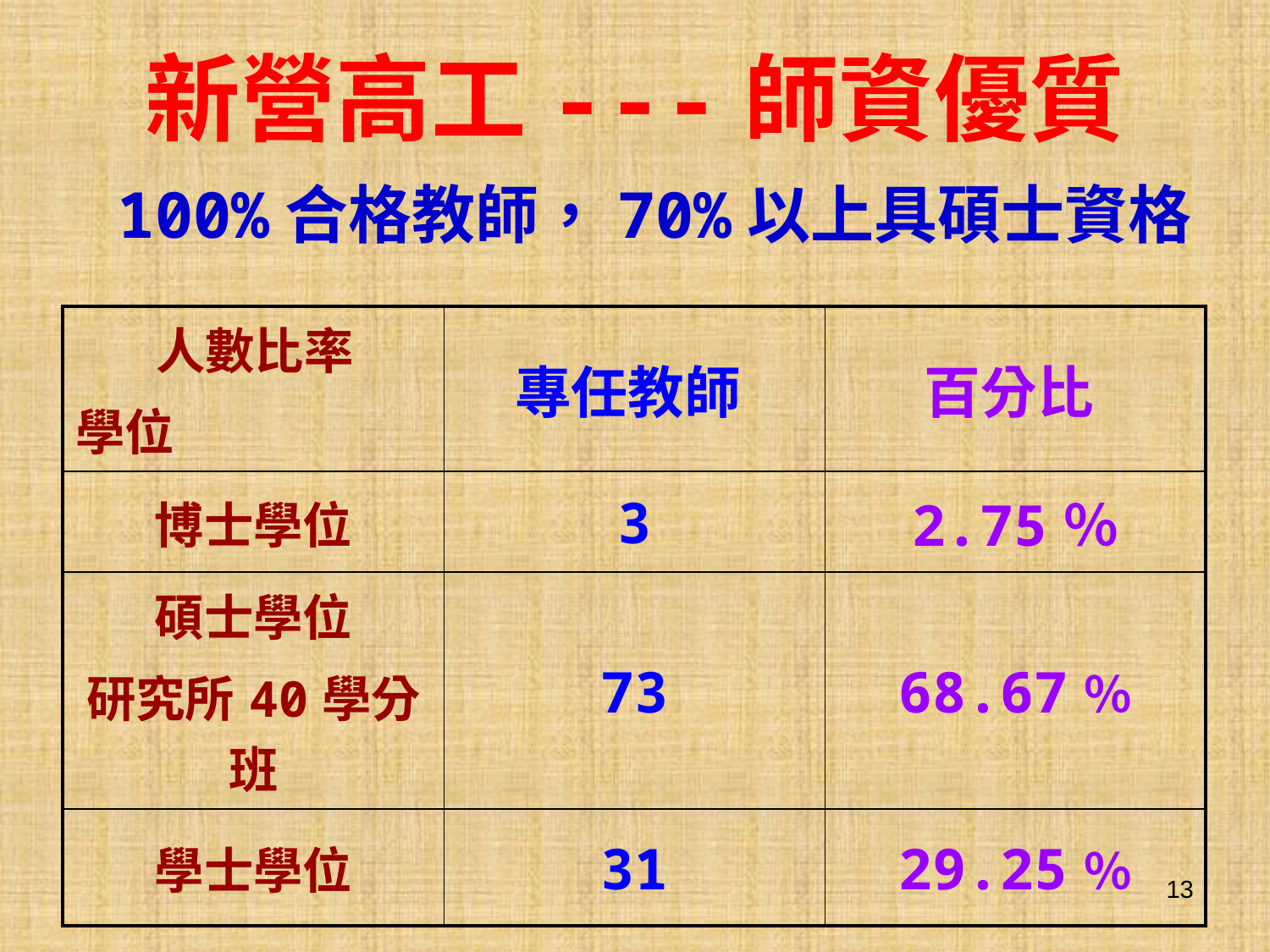

# 新營高工---師資優質 100%合格教師，70%以上具碩士資格
| 人數比率 學位 | 專任教師 | 百分比 |
| --- | --- | --- |
| 博士學位 | 3 | 2.75％ |
| 碩士學位 研究所40學分班 | 73 | 68.67％ |
| 學士學位 | 31 | 29.25％ |
13